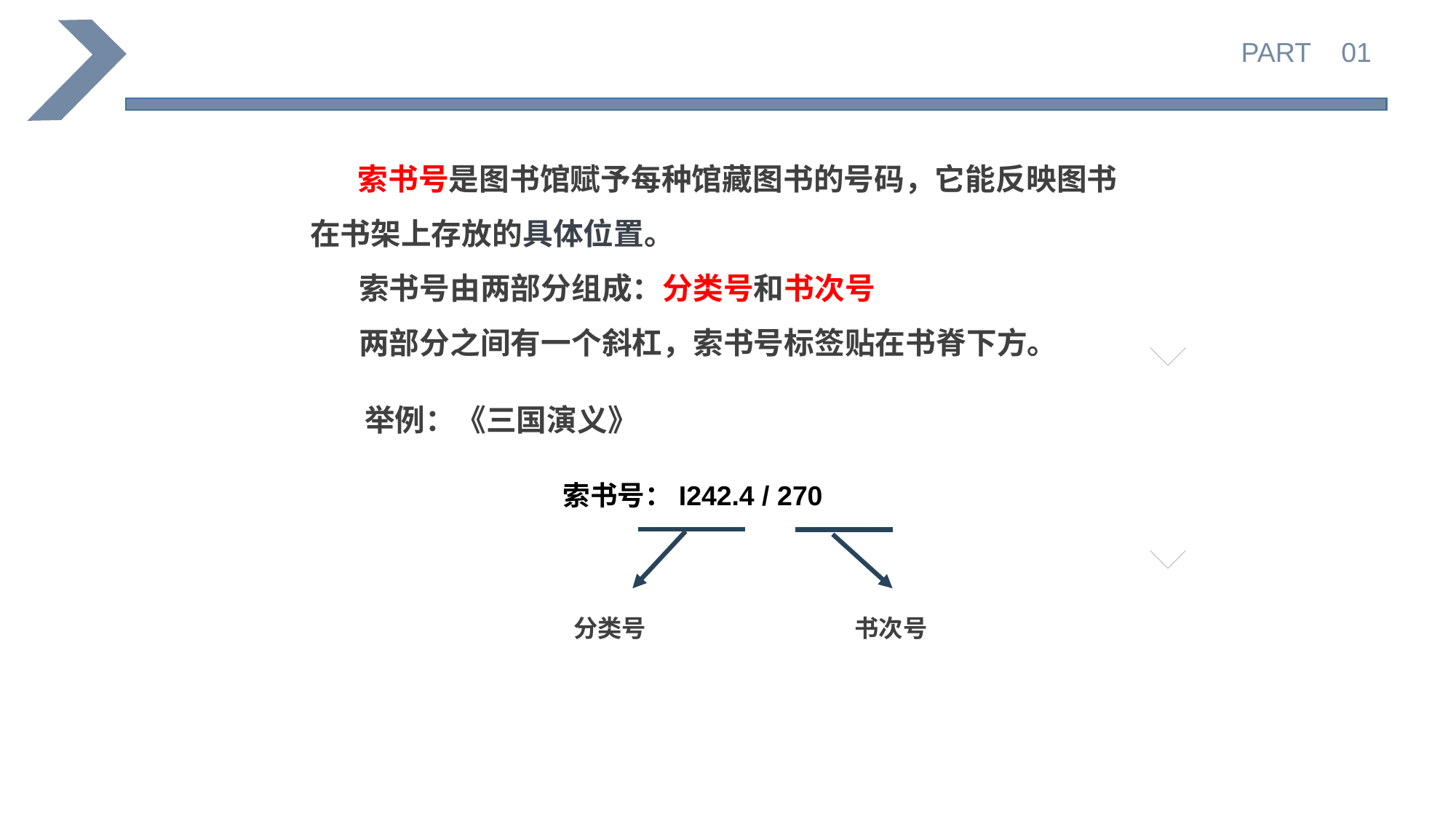

PART    01

      索书号是图书馆赋予每种馆藏图书的号码，它能反映图书在书架上存放的具体位置。
      索书号由两部分组成：分类号和书次号
      两部分之间有一个斜杠，索书号标签贴在书脊下方。
举例：《三国演义》
索书号：I242.4 / 270
分类号
书次号